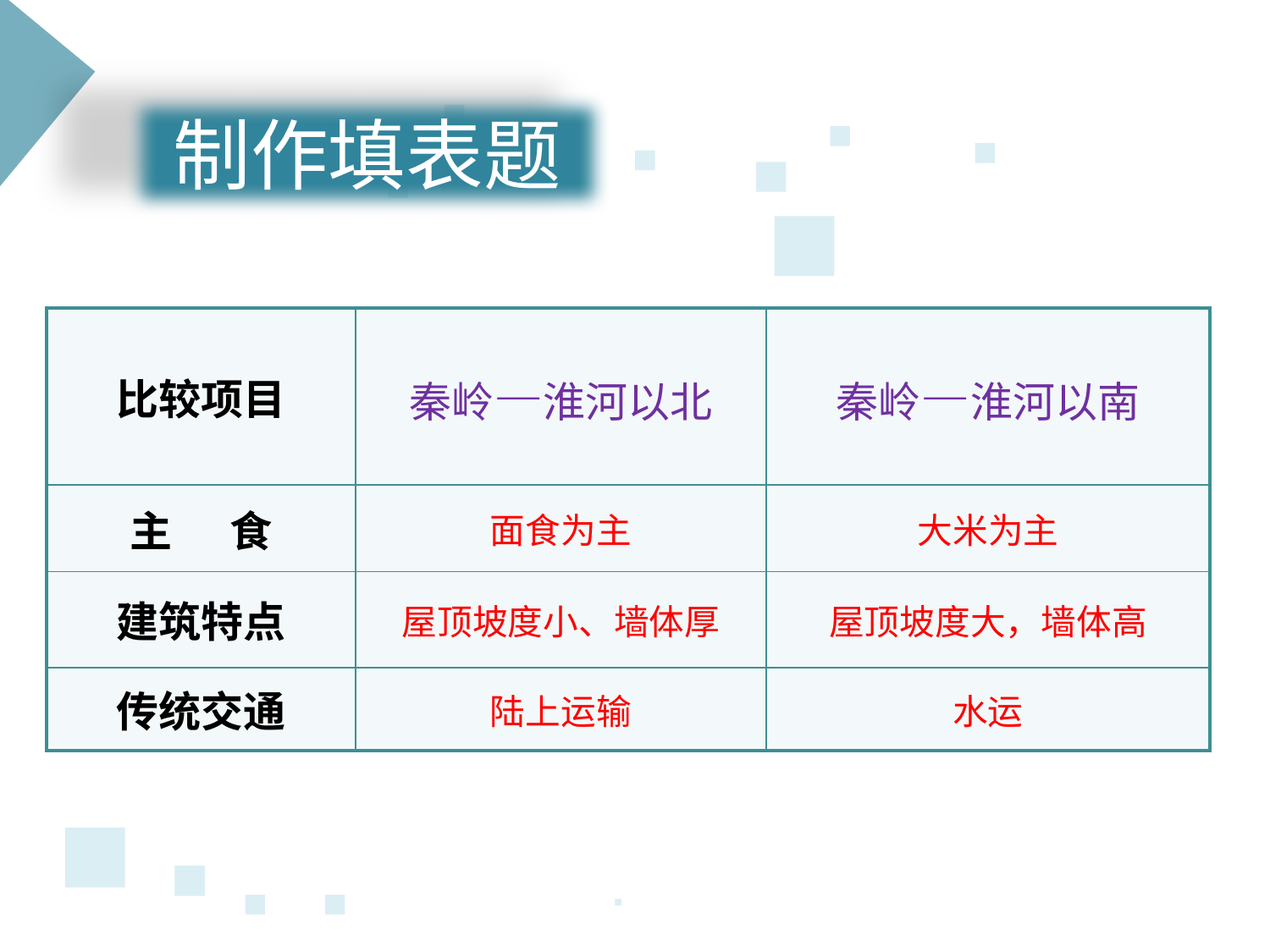

制作填表题

| 比较项目 | 秦岭—淮河以北 | 秦岭—淮河以南 |
| --- | --- | --- |
| 主 食 | 面食为主 | 大米为主 |
| 建筑特点 | 屋顶坡度小、墙体厚 | 屋顶坡度大，墙体高 |
| 传统交通 | 陆上运输 | 水运 |